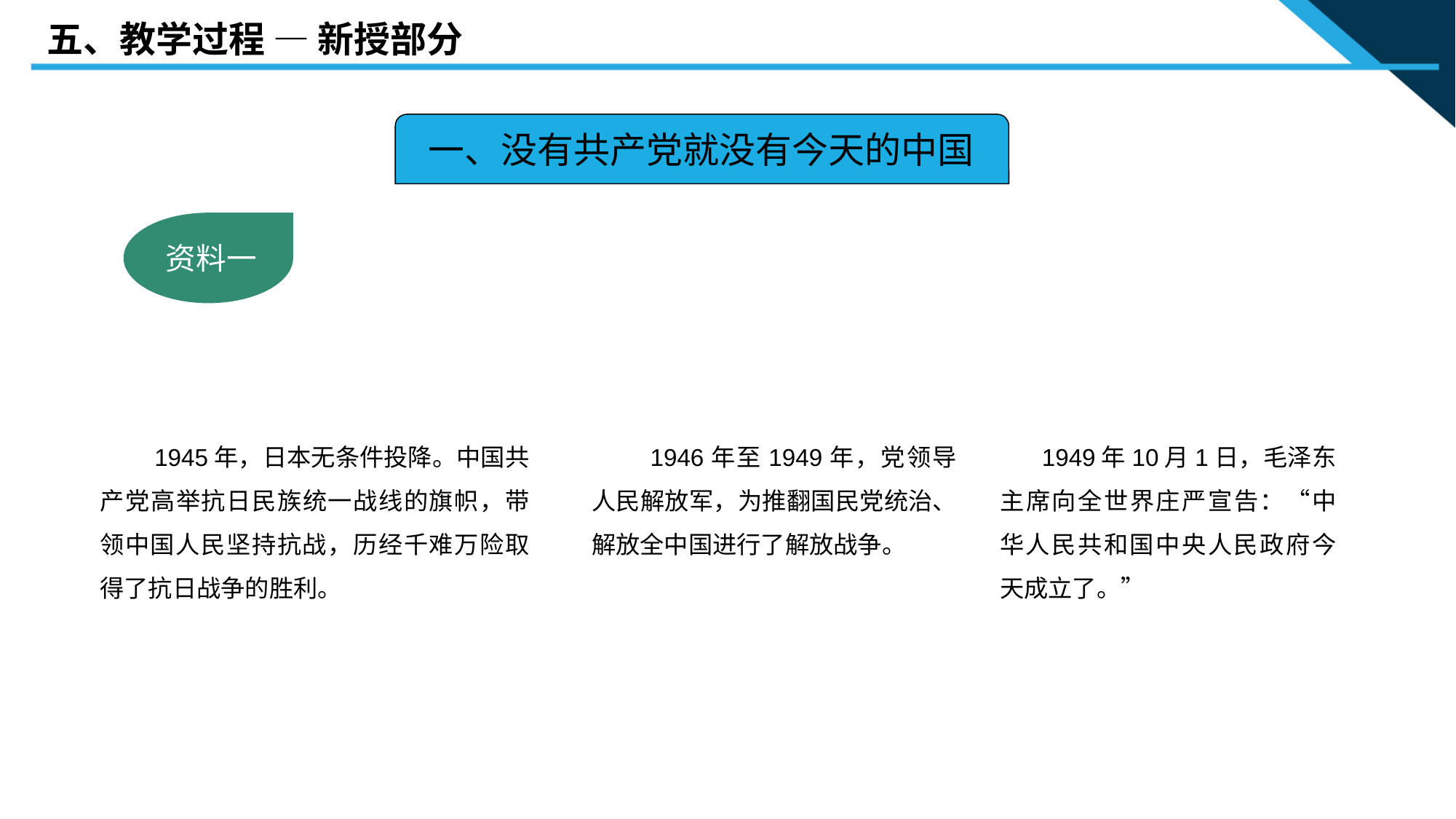

五、教学过程 — 新授部分

一、没有共产党就没有今天的中国

  资料一
        1945年，日本无条件投降。中国共产党高举抗日民族统一战线的旗帜，带领中国人民坚持抗战，历经千难万险取得了抗日战争的胜利。
       1946年至1949年，党领导人民解放军，为推翻国民党统治、解放全中国进行了解放战争。
      1949年10月1日，毛泽东主席向全世界庄严宣告：“中华人民共和国中央人民政府今天成立了。”